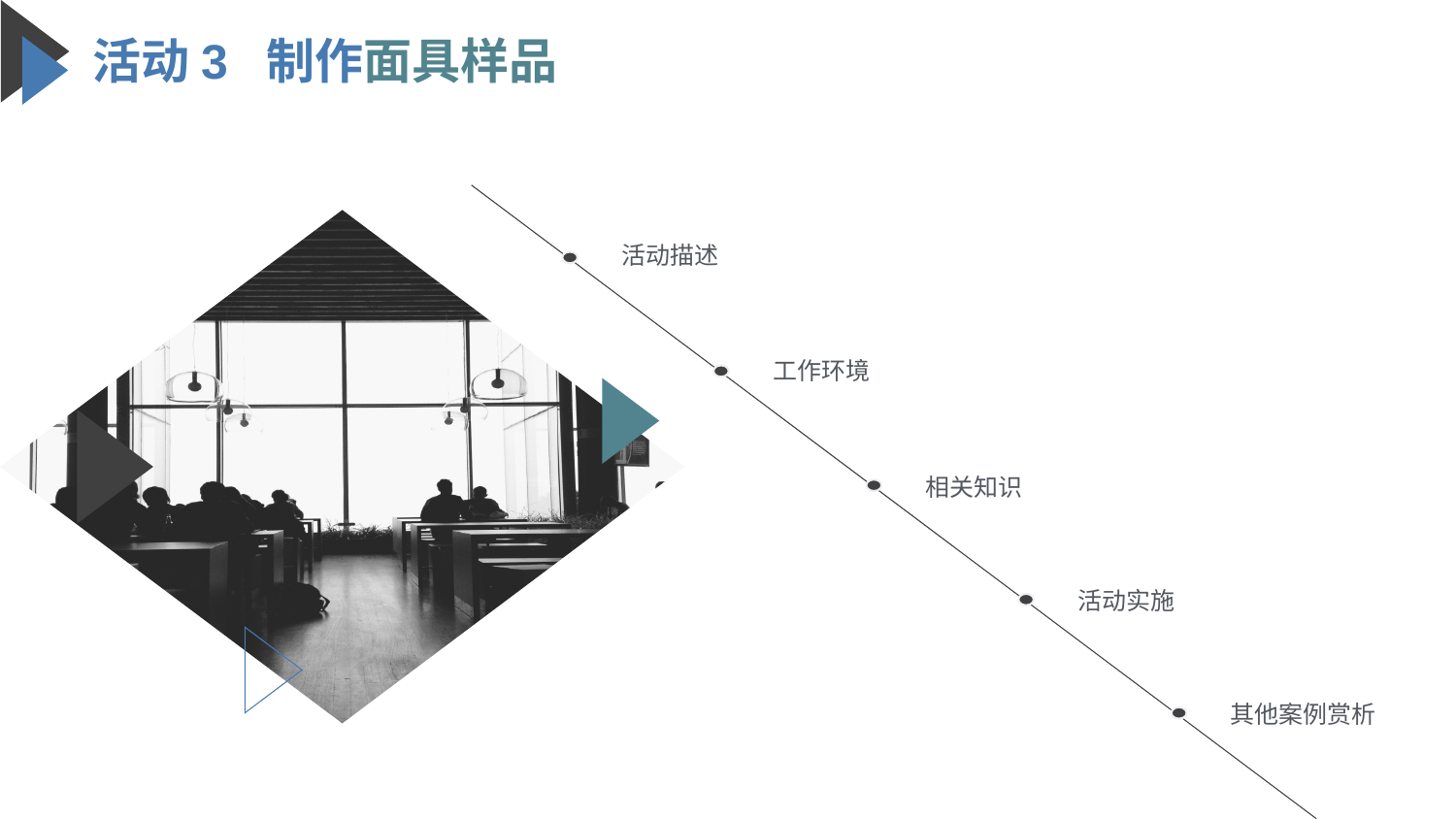

活动3  制作面具样品

活动描述

工作环境

相关知识

活动实施

其他案例赏析